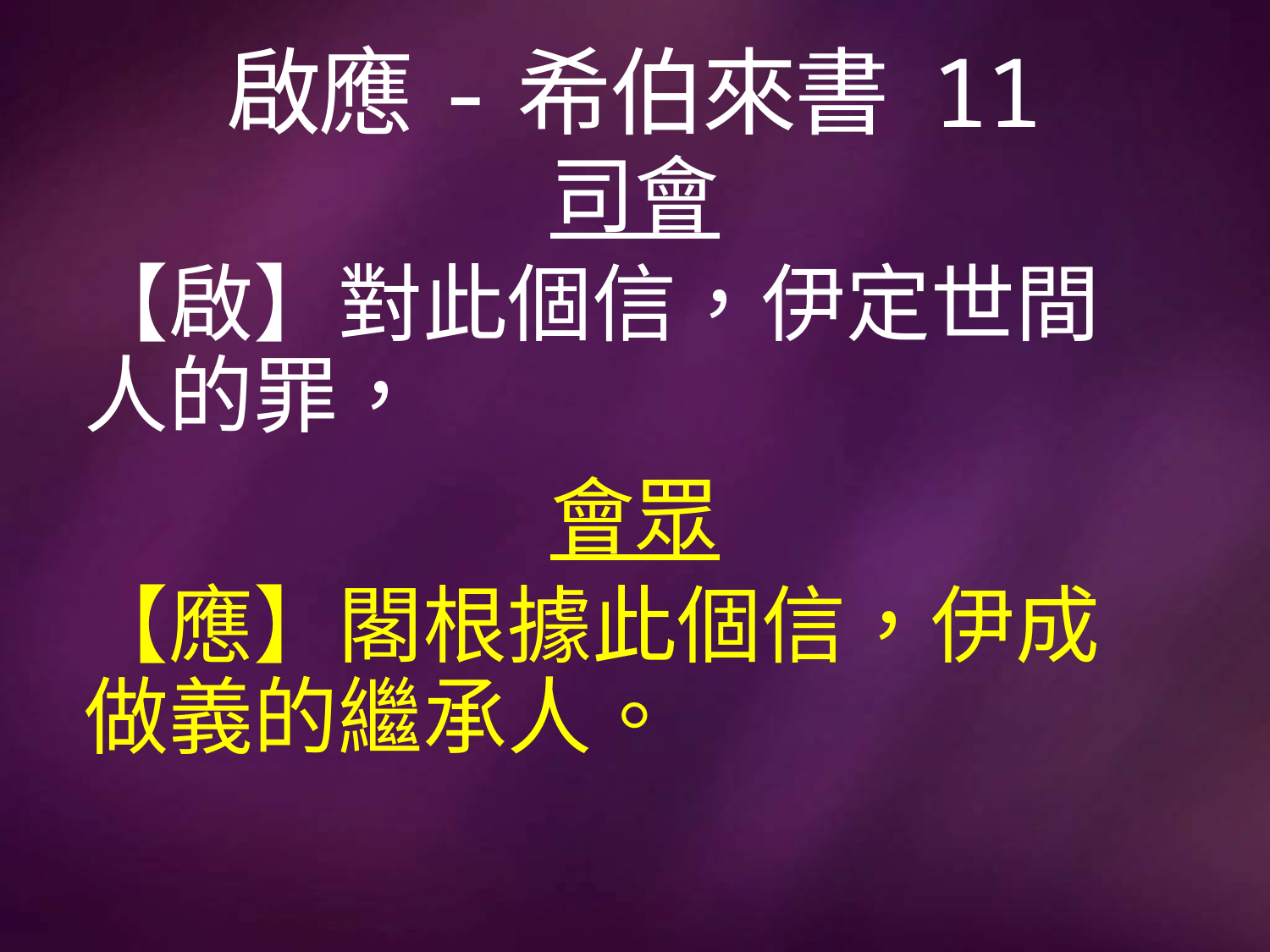

# 啟應-希伯來書 11
司會
【啟】對此個信，伊定世間人的罪，

會眾
【應】閣根據此個信，伊成做義的繼承人。